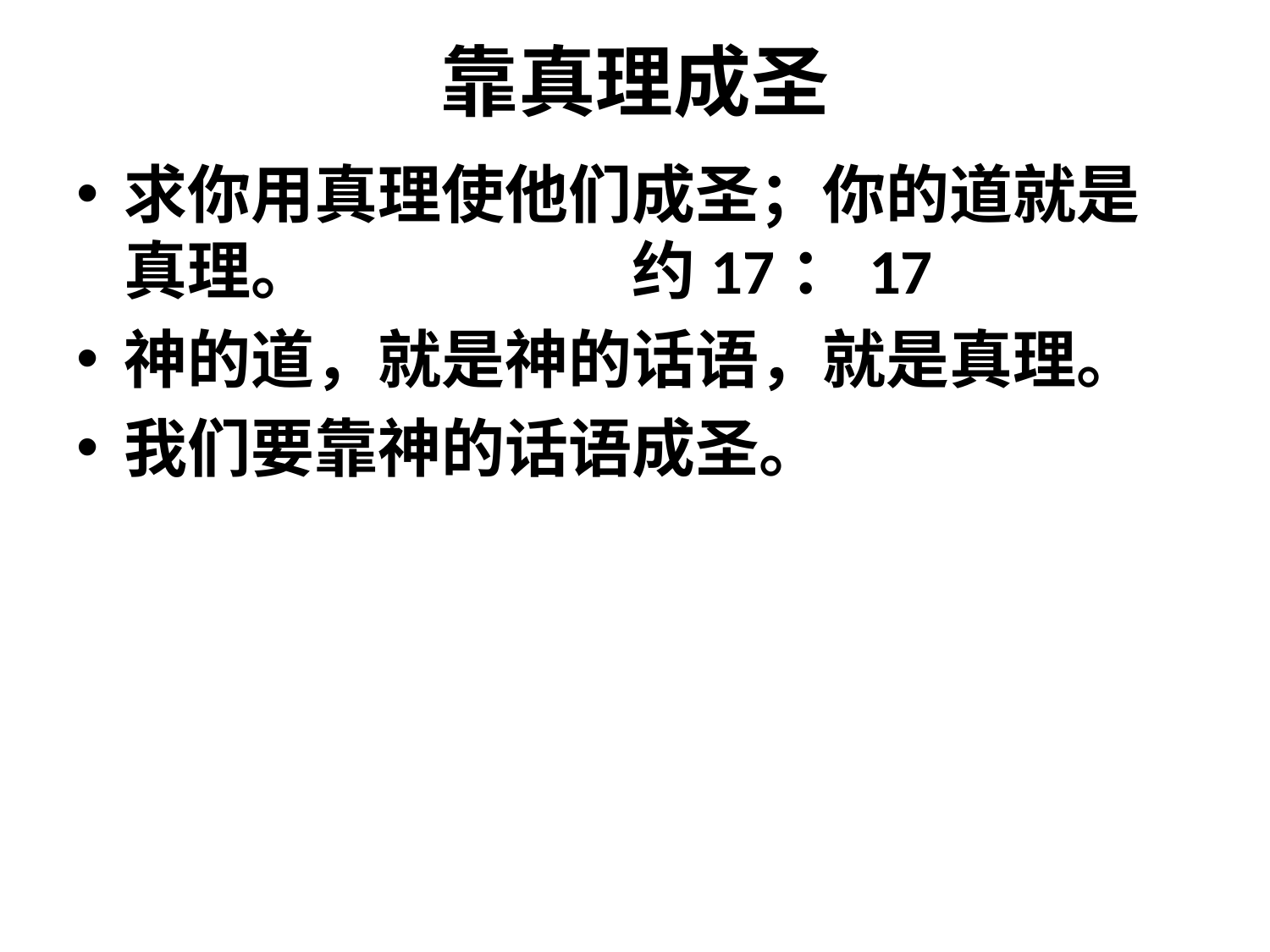

# 靠真理成圣
求你用真理使他们成圣；你的道就是真理。			约17：17
神的道，就是神的话语，就是真理。
我们要靠神的话语成圣。